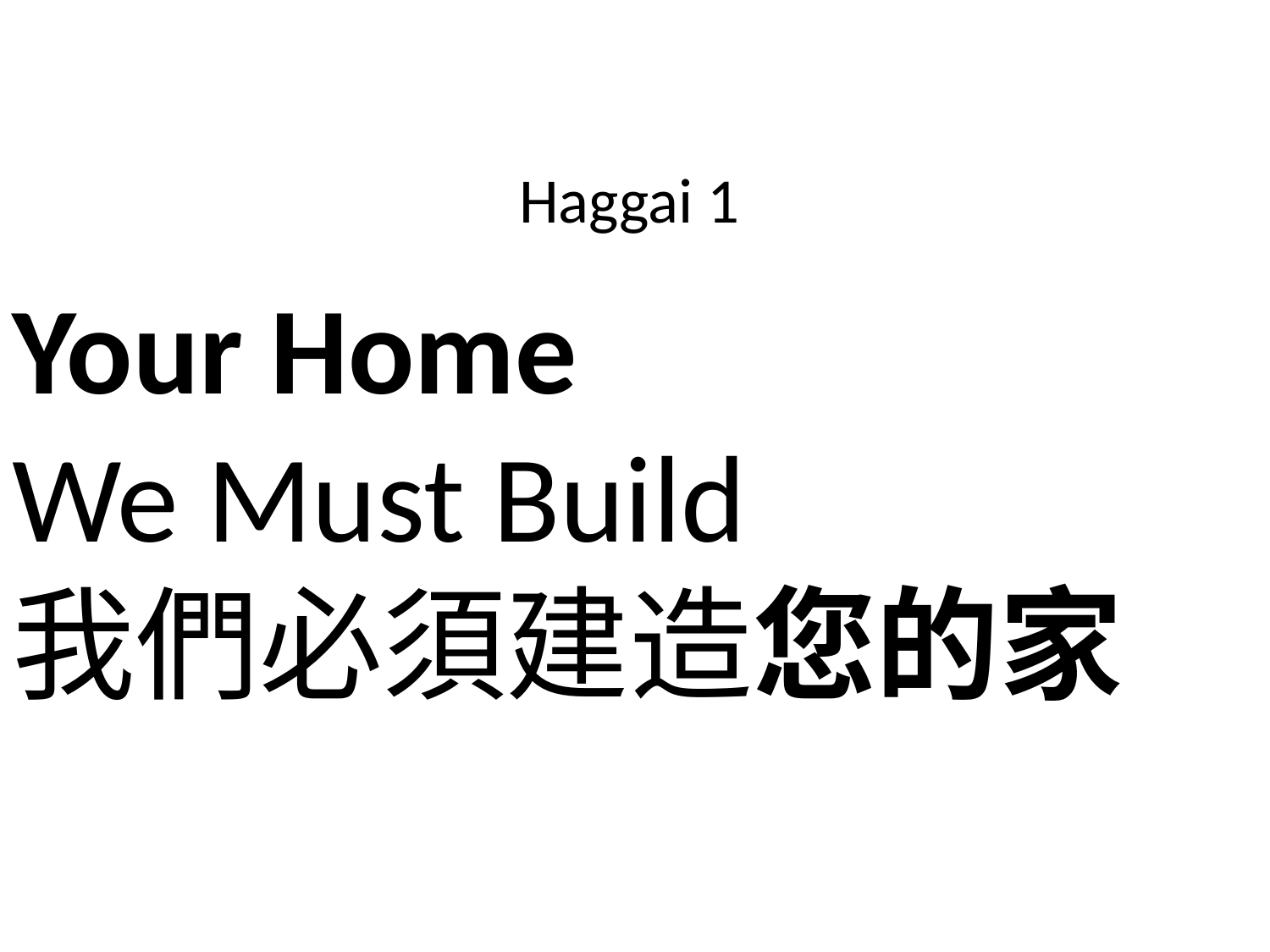

Haggai 1
Your Home
We Must Build
我們必須建造您的家